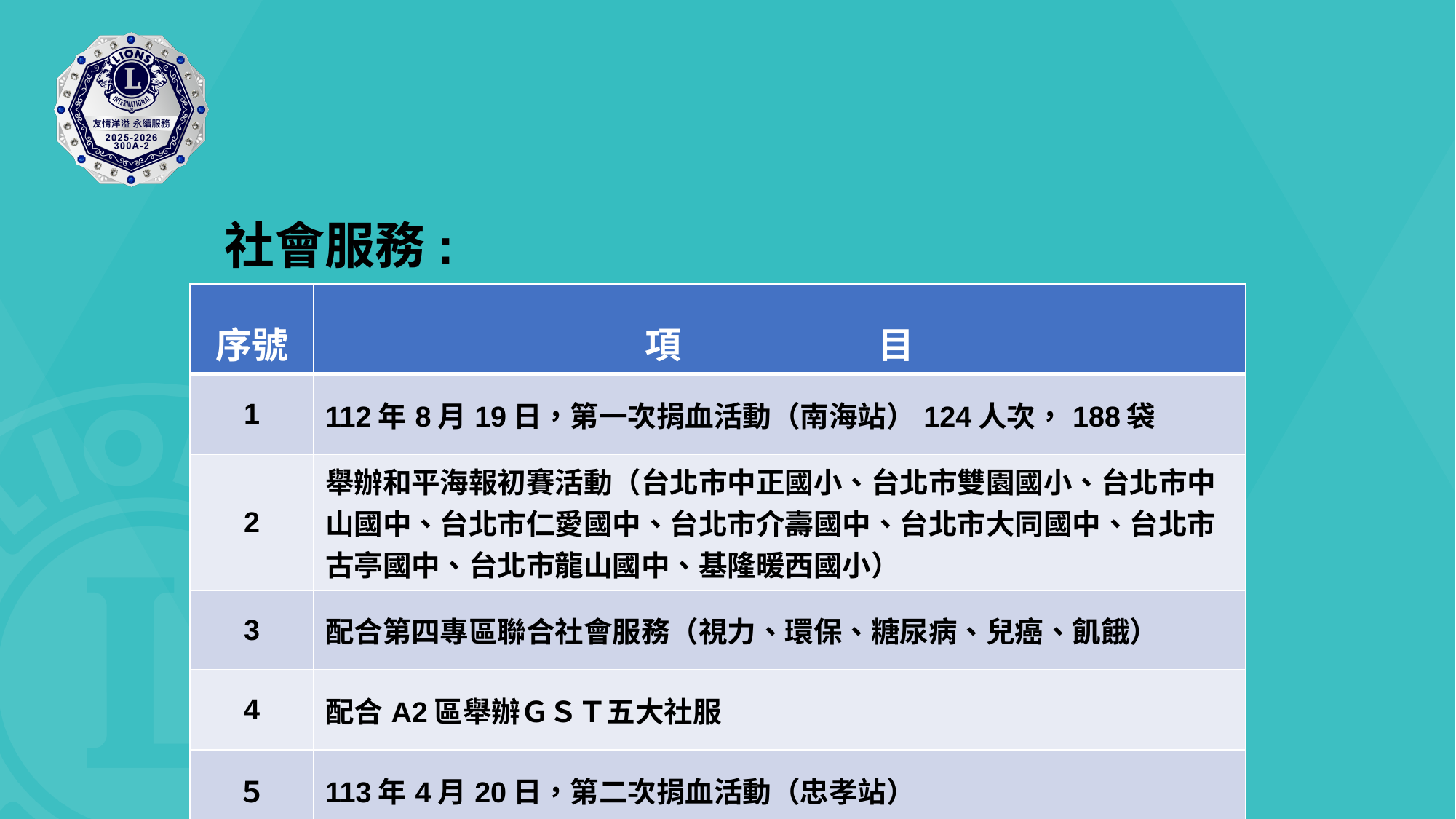

社會服務:
| 序號 | 項 目 |
| --- | --- |
| 1 | 112年8月19日，第一次捐血活動（南海站）124人次，188袋 |
| 2 | 舉辦和平海報初賽活動（台北市中正國小、台北市雙園國小、台北市中山國中、台北市仁愛國中、台北市介壽國中、台北市大同國中、台北市古亭國中、台北市龍山國中、基隆暖西國小） |
| 3 | 配合第四專區聯合社會服務（視力、環保、糖尿病、兒癌、飢餓） |
| 4 | 配合A2區舉辦ＧＳＴ五大社服 |
| ５ | 113年4月20日，第二次捐血活動（忠孝站） |